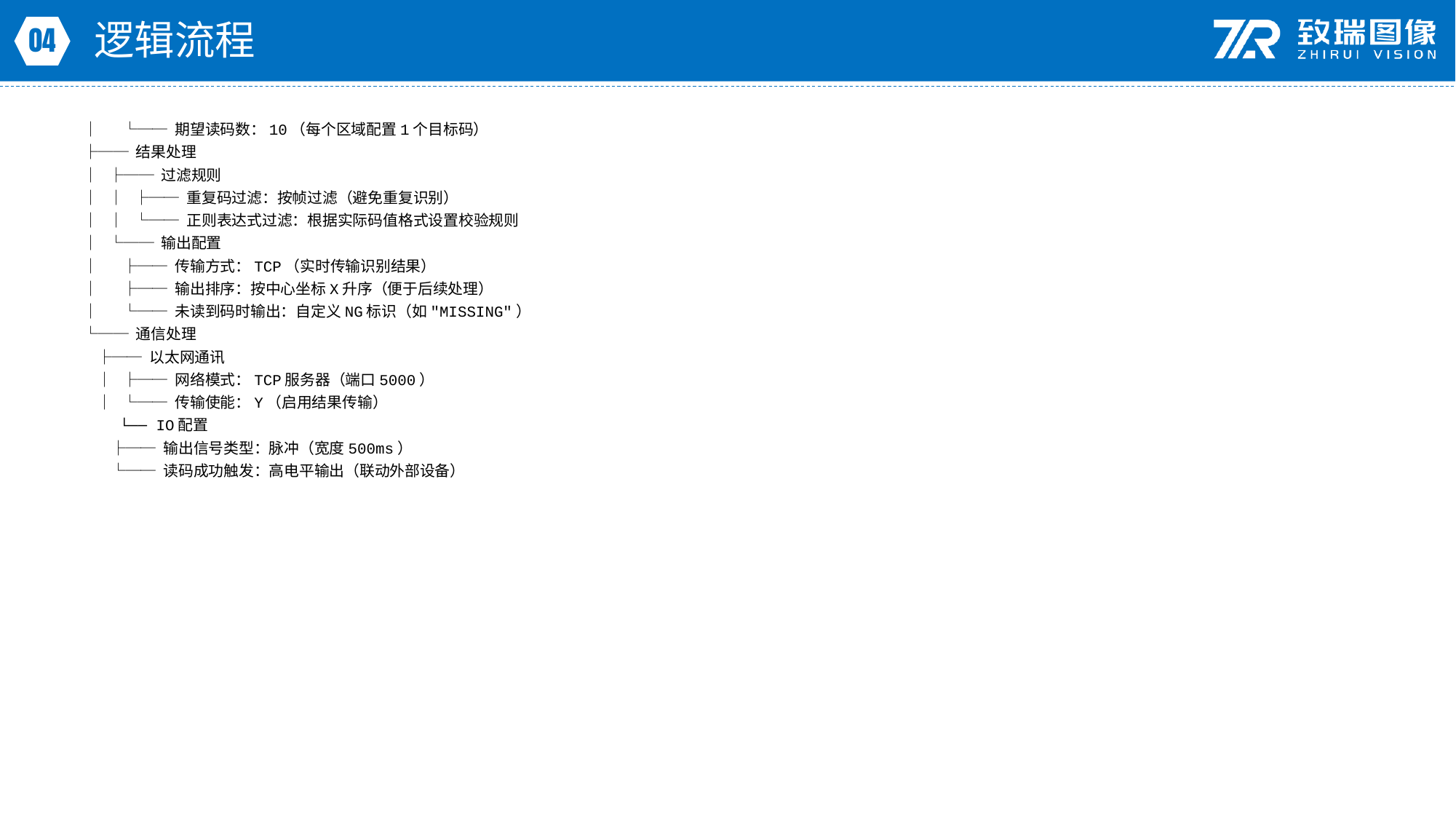

逻辑流程
04

│       └── 期望读码数：10（每个区域配置1个目标码）
├── 结果处理
│   ├── 过滤规则
│   │   ├── 重复码过滤：按帧过滤（避免重复识别）
│   │   └── 正则表达式过滤：根据实际码值格式设置校验规则
│   └── 输出配置
│       ├── 传输方式：TCP（实时传输识别结果）
│       ├── 输出排序：按中心坐标X升序（便于后续处理）
│       └── 未读到码时输出：自定义NG标识（如"MISSING"）
└── 通信处理
    ├── 以太网通讯
    │   ├── 网络模式：TCP服务器（端口5000）
    │   └── 传输使能：Y（启用结果传输）
    └── IO配置
        ├── 输出信号类型：脉冲（宽度500ms）
        └── 读码成功触发：高电平输出（联动外部设备）